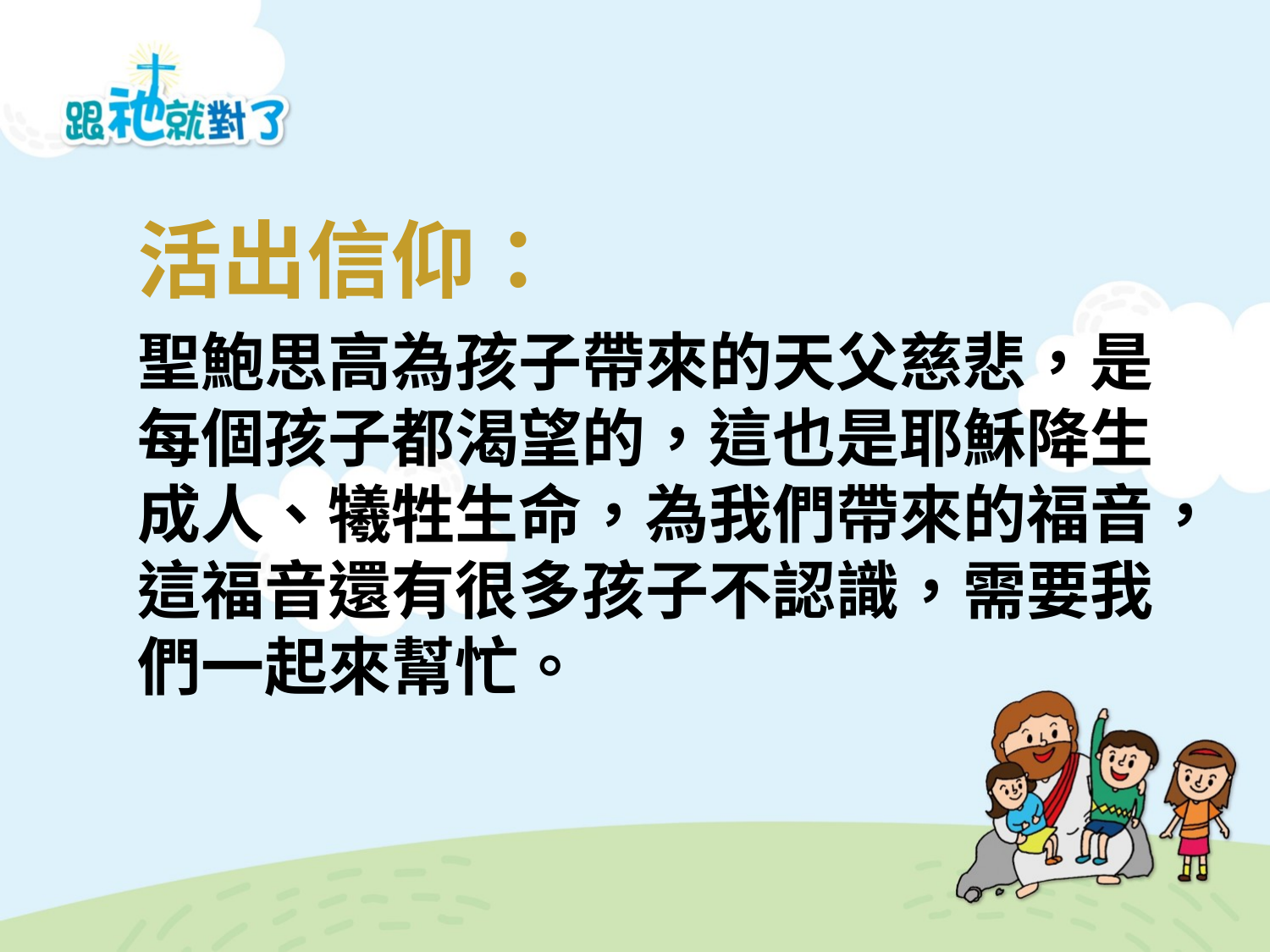

活出信仰：
聖鮑思高為孩子帶來的天父慈悲，是每個孩子都渴望的，這也是耶穌降生成人、犧牲生命，為我們帶來的福音，這福音還有很多孩子不認識，需要我們一起來幫忙。